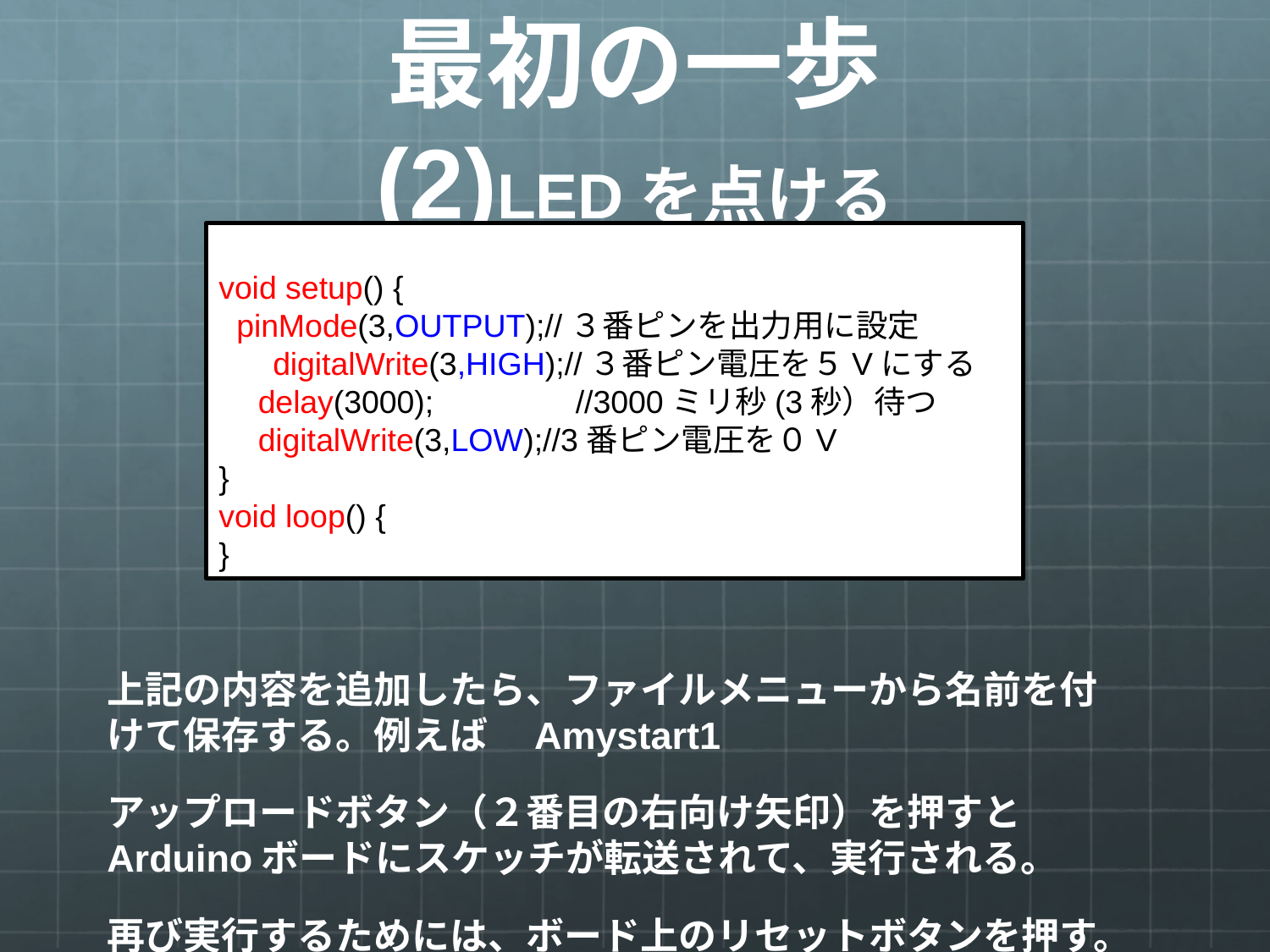

# 最初の一歩 (2)LEDを点ける

void setup() {
  pinMode(3,OUTPUT);//３番ピンを出力用に設定
 　digitalWrite(3,HIGH);//３番ピン電圧を５Vにする
　delay(3000);                //3000ミリ秒(3秒）待つ
　digitalWrite(3,LOW);//3番ピン電圧を０V
}
void loop() {
}
上記の内容を追加したら、ファイルメニューから名前を付けて保存する。例えば　Amystart1
アップロードボタン（２番目の右向け矢印）を押すとArduinoボードにスケッチが転送されて、実行される。
再び実行するためには、ボード上のリセットボタンを押す。